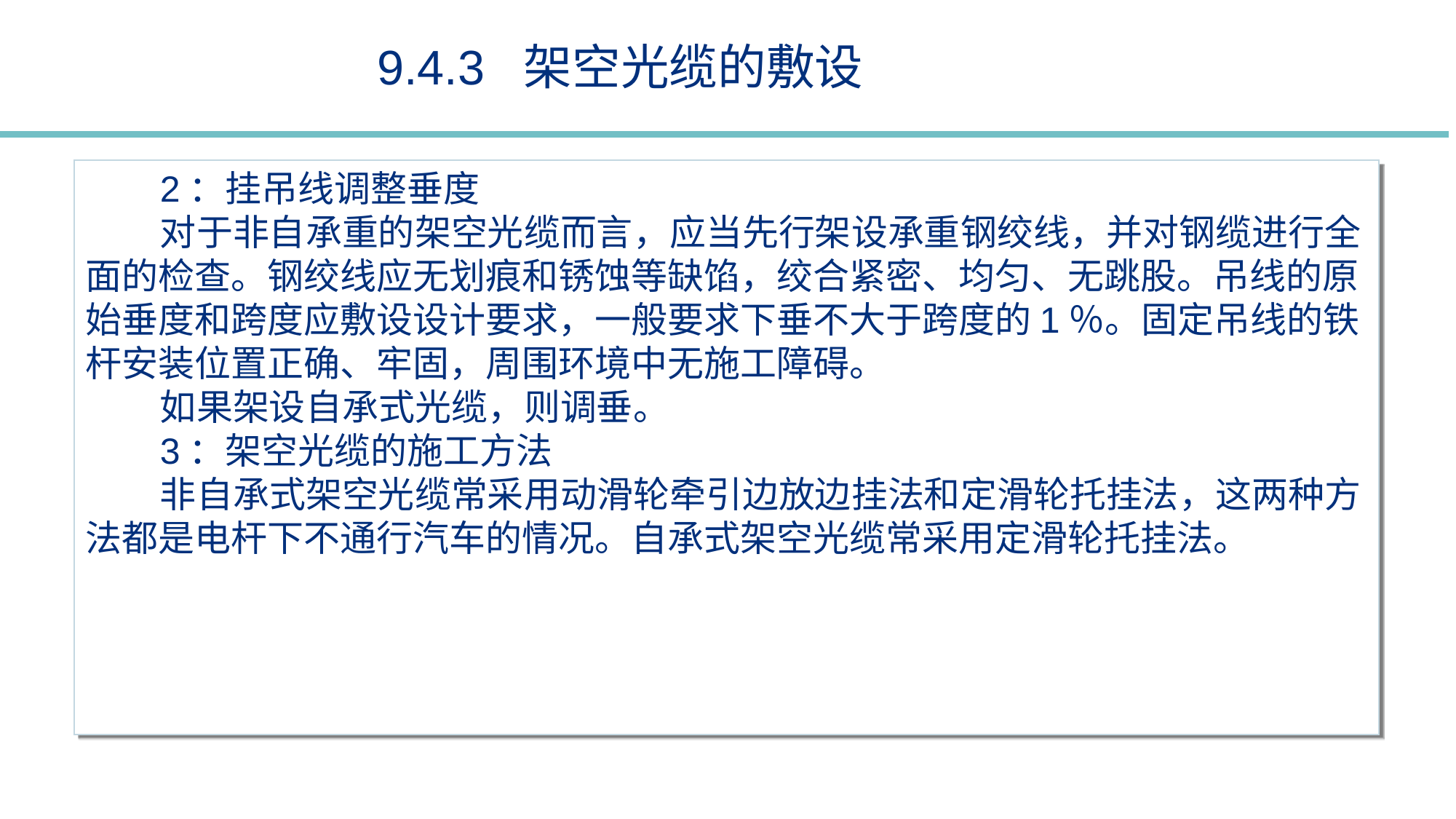

9.4.3  架空光缆的敷设
2：挂吊线调整垂度
对于非自承重的架空光缆而言，应当先行架设承重钢绞线，并对钢缆进行全面的检查。钢绞线应无划痕和锈蚀等缺馅，绞合紧密、均匀、无跳股。吊线的原始垂度和跨度应敷设设计要求，一般要求下垂不大于跨度的1％。固定吊线的铁杆安装位置正确、牢固，周围环境中无施工障碍。
如果架设自承式光缆，则调垂。
3：架空光缆的施工方法
非自承式架空光缆常采用动滑轮牵引边放边挂法和定滑轮托挂法，这两种方法都是电杆下不通行汽车的情况。自承式架空光缆常采用定滑轮托挂法。